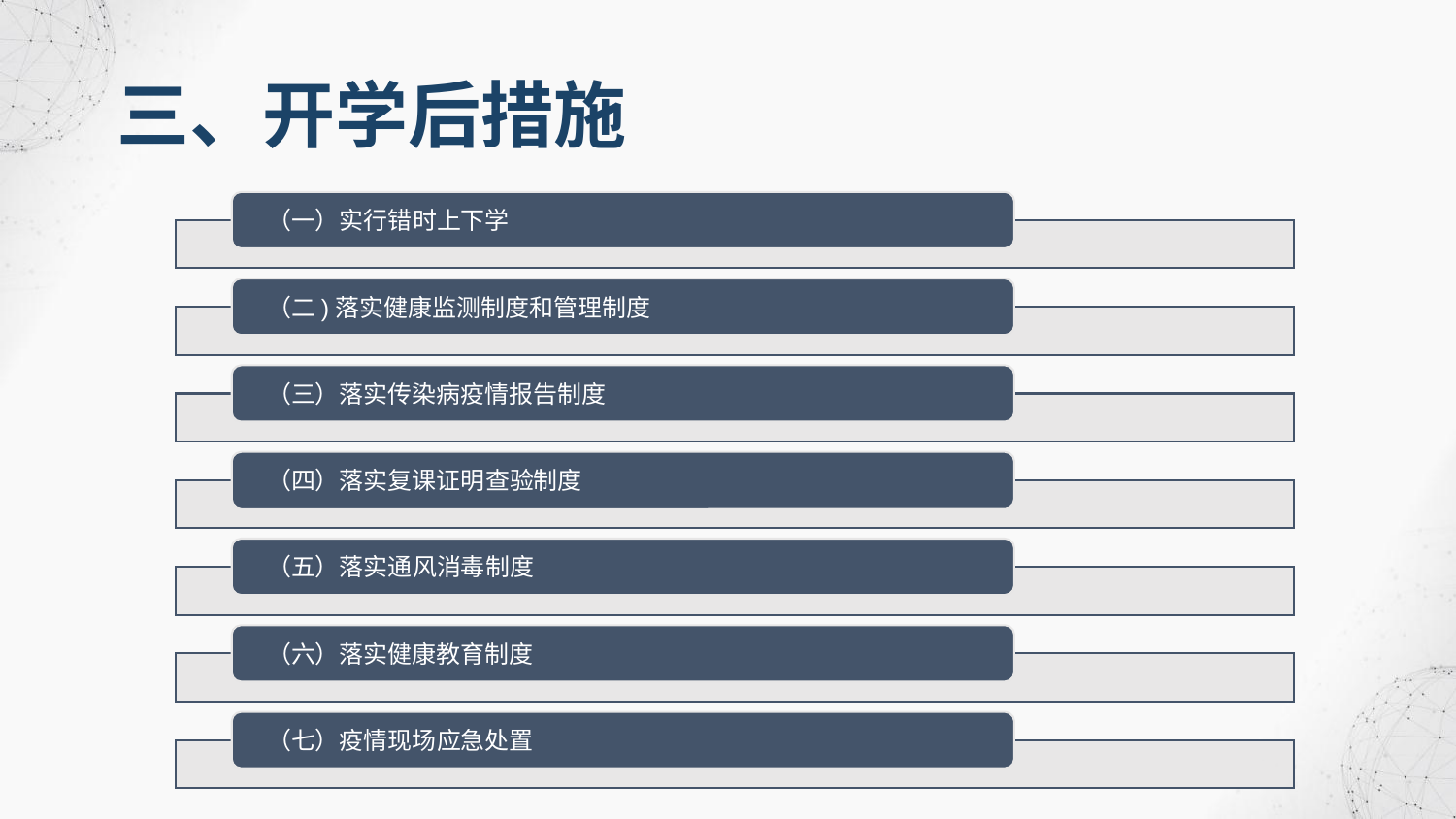

三、开学后措施
（一）实行错时上下学
（二)落实健康监测制度和管理制度
（三）落实传染病疫情报告制度
（四）落实复课证明查验制度
（五）落实通风消毒制度
（六）落实健康教育制度
（七）疫情现场应急处置